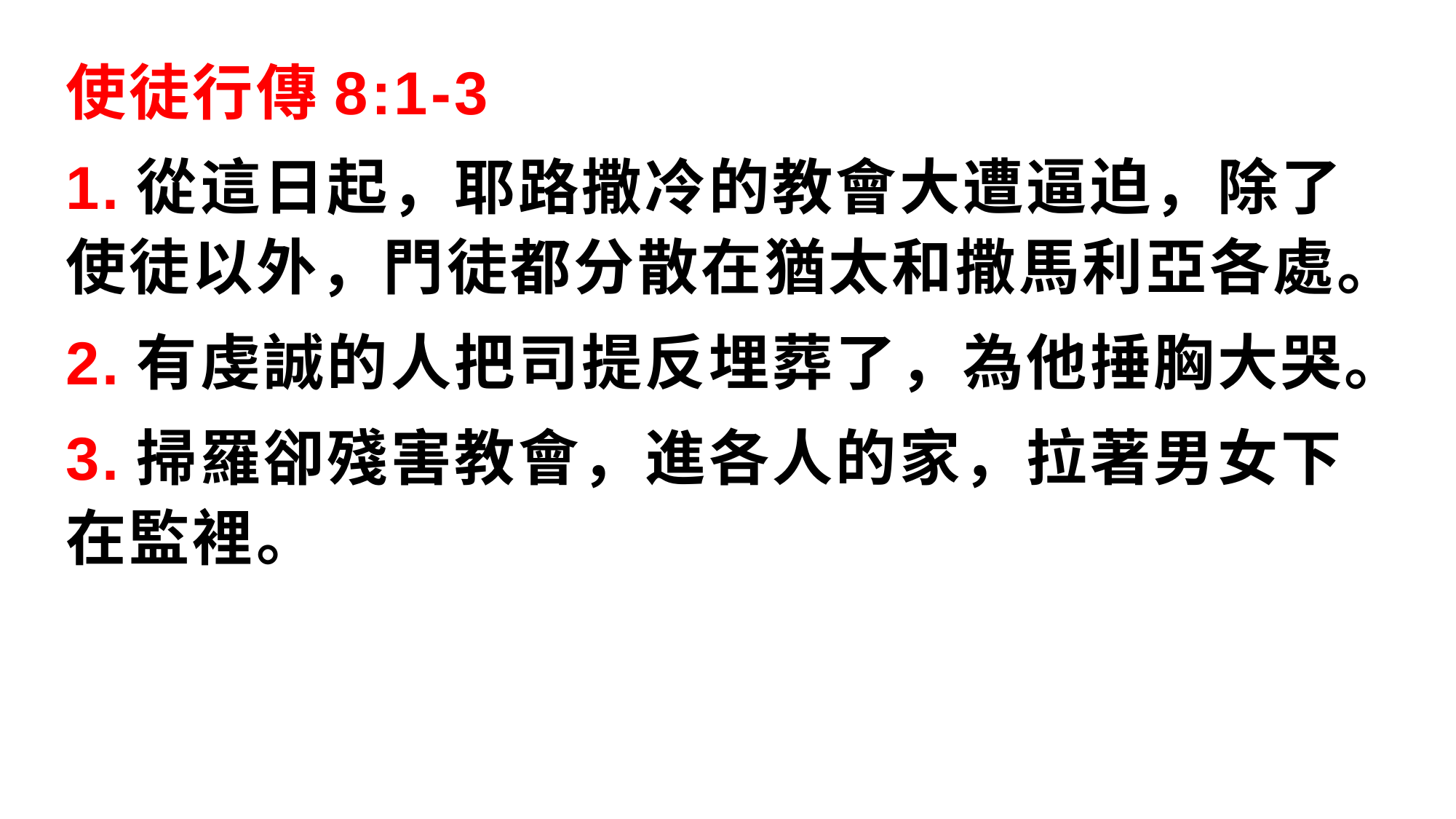

使徒行傳8:1-3
1.從這日起，耶路撒冷的教會大遭逼迫，除了使徒以外，門徒都分散在猶太和撒馬利亞各處。
2.有虔誠的人把司提反埋葬了，為他捶胸大哭。
3.掃羅卻殘害教會，進各人的家，拉著男女下在監裡。